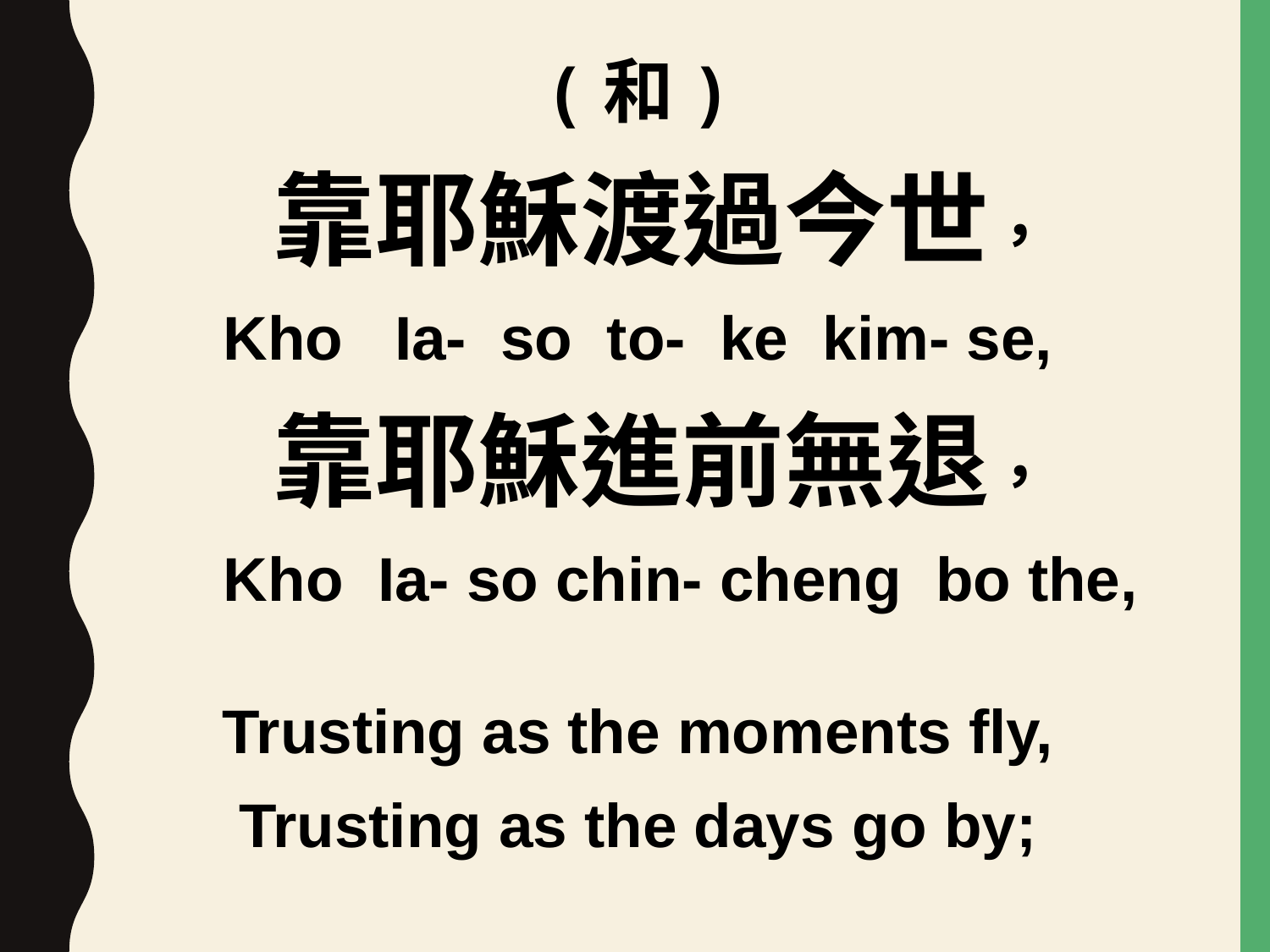

(和)
 靠耶穌渡過今世，
Kho   Ia-  so  to-  ke  kim- se,
 靠耶穌進前無退，
     Kho  Ia- so chin- cheng  bo the,

Trusting as the moments fly,
Trusting as the days go by;